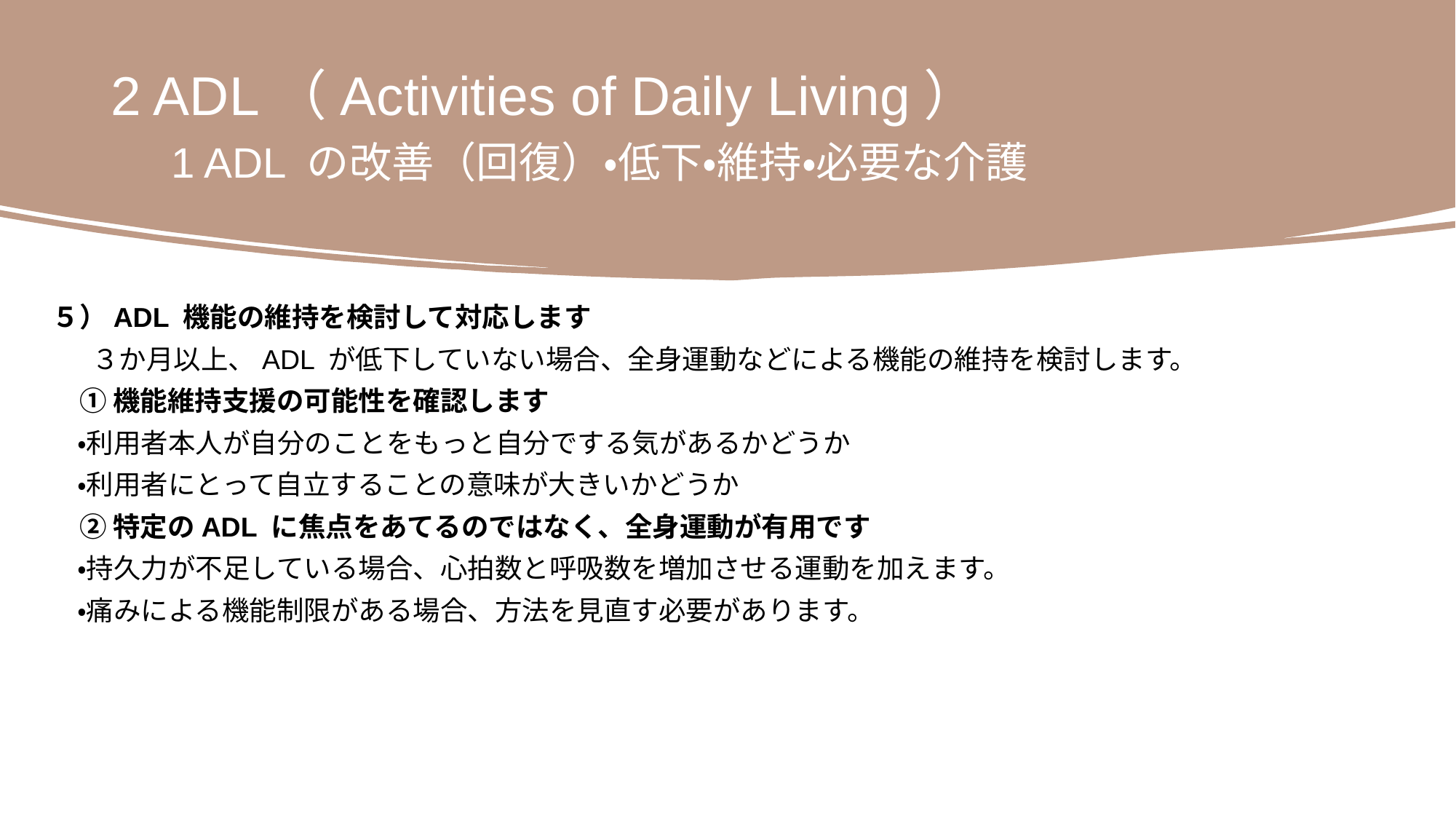

2 ADL（Activities of Daily Living）
　1 ADL の改善（回復）・低下・維持・必要な介護

５）ADL 機能の維持を検討して対応します
　  ３か月以上、ADL が低下していない場合、全身運動などによる機能の維持を検討します。
　① 機能維持支援の可能性を確認します
   ・利用者本人が自分のことをもっと自分でする気があるかどうか
   ・利用者にとって自立することの意味が大きいかどうか
　② 特定のADL に焦点をあてるのではなく、全身運動が有用です
   ・持久力が不足している場合、心拍数と呼吸数を増加させる運動を加えます。
   ・痛みによる機能制限がある場合、方法を見直す必要があります。